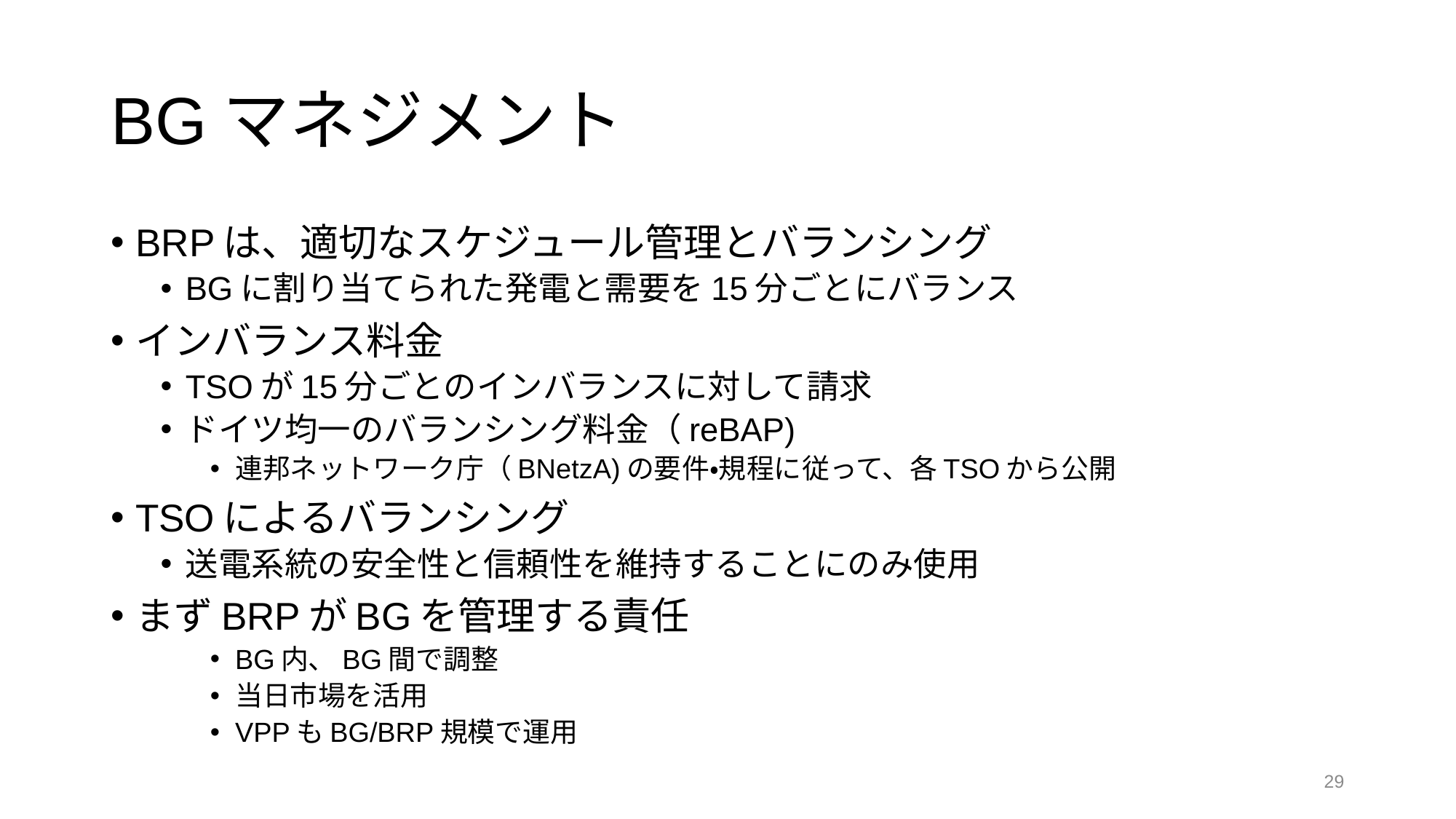

# BGマネジメント
BRPは、適切なスケジュール管理とバランシング
BGに割り当てられた発電と需要を15分ごとにバランス
インバランス料金
TSOが15分ごとのインバランスに対して請求
ドイツ均一のバランシング料金（reBAP)
連邦ネットワーク庁（BNetzA)の要件・規程に従って、各TSOから公開
TSOによるバランシング
送電系統の安全性と信頼性を維持することにのみ使用
まずBRPがBGを管理する責任
BG内、BG間で調整
当日市場を活用
VPPもBG/BRP規模で運用
29